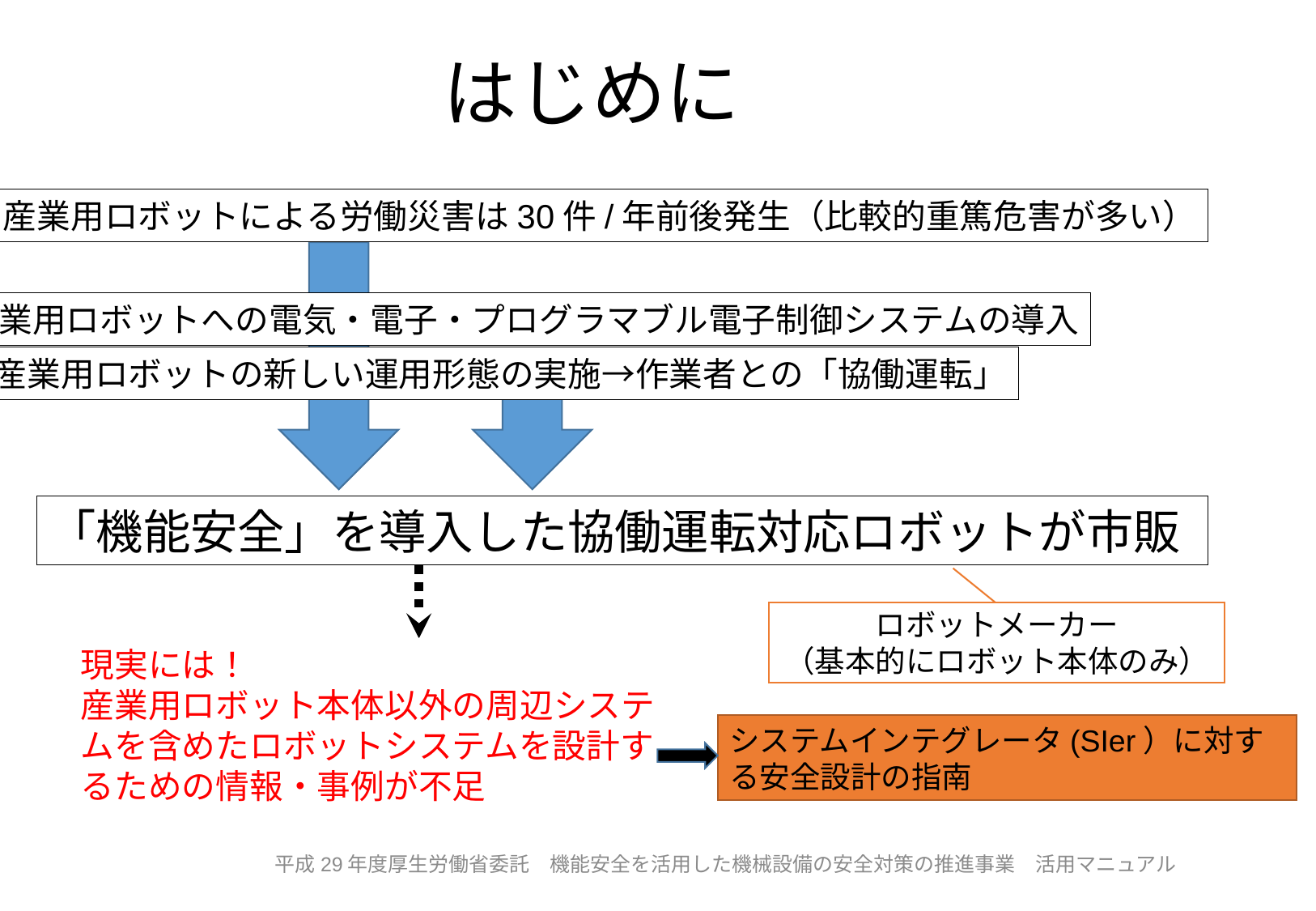

# はじめに
産業用ロボットによる労働災害は30件/年前後発生（比較的重篤危害が多い）

産業用ロボットへの電気・電子・プログラマブル電子制御システムの導入
産業用ロボットの新しい運用形態の実施→作業者との「協働運転」

「機能安全」を導入した協働運転対応ロボットが市販
ロボットメーカー
（基本的にロボット本体のみ）
現実には！
産業用ロボット本体以外の周辺システムを含めたロボットシステムを設計するための情報・事例が不足
システムインテグレータ(SIer）に対する安全設計の指南

平成29年度厚生労働省委託　機能安全を活用した機械設備の安全対策の推進事業　活用マニュアル